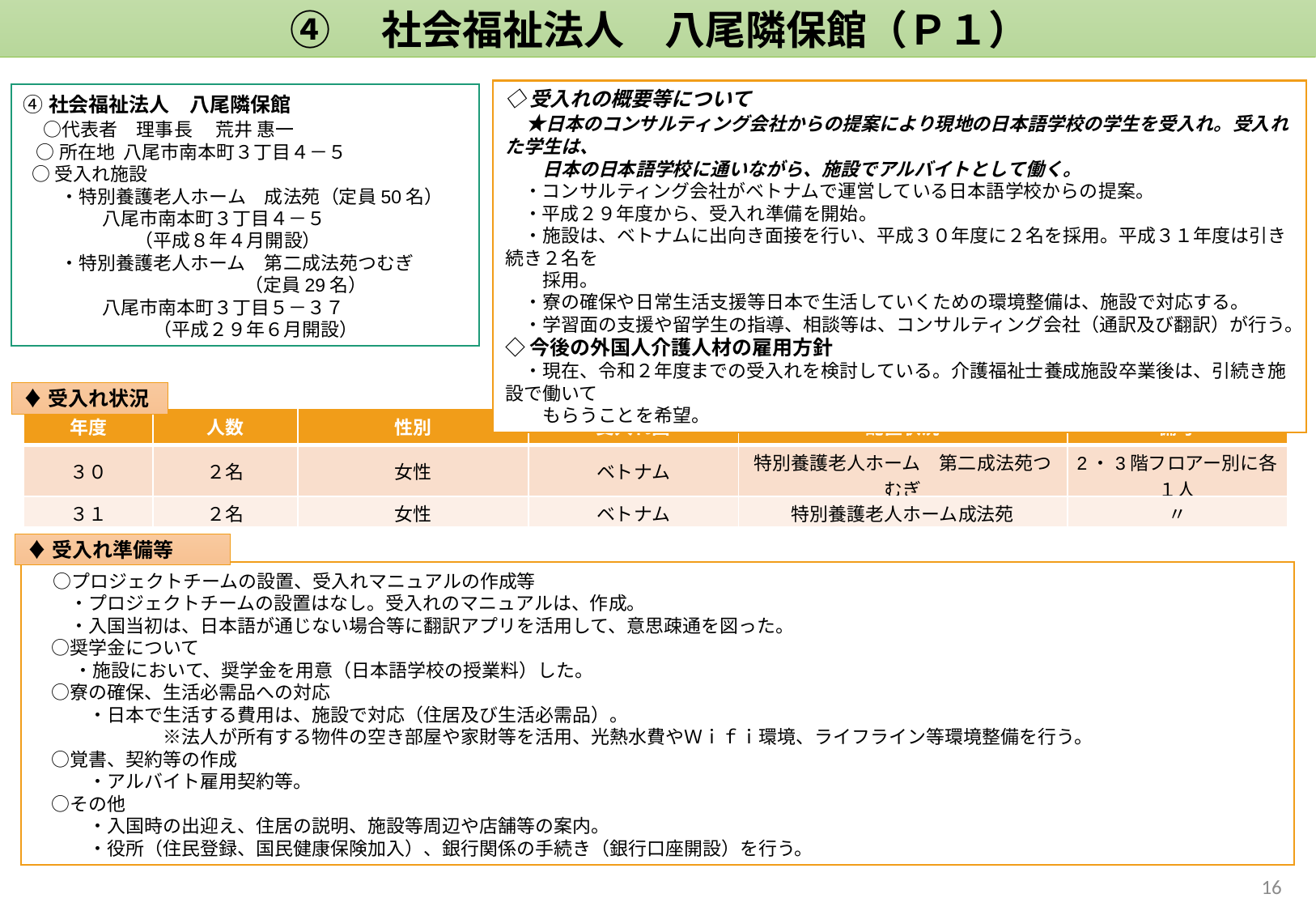

④　社会福祉法人　八尾隣保館（Ｐ１）
◇受入れの概要等について
　★日本のコンサルティング会社からの提案により現地の日本語学校の学生を受入れ。受入れた学生は、
　　日本の日本語学校に通いながら、施設でアルバイトとして働く。
　・コンサルティング会社がベトナムで運営している日本語学校からの提案。
　・平成２９年度から、受入れ準備を開始。
　・施設は、ベトナムに出向き面接を行い、平成３０年度に２名を採用。平成３１年度は引き続き２名を
　　採用。
　・寮の確保や日常生活支援等日本で生活していくための環境整備は、施設で対応する。
　・学習面の支援や留学生の指導、相談等は、コンサルティング会社（通訳及び翻訳）が行う。
◇今後の外国人介護人材の雇用方針
　・現在、令和２年度までの受入れを検討している。介護福祉士養成施設卒業後は、引続き施設で働いて
　　もらうことを希望。

④社会福祉法人　八尾隣保館
　○代表者　理事長 　荒井 惠一
   ○所在地  八尾市南本町３丁目４－５
  ○受入れ施設
　　・特別養護老人ホーム　成法苑（定員50名）
　　　 　八尾市南本町３丁目４－５
　　　　　　（平成８年４月開設）
　　・特別養護老人ホーム　第二成法苑つむぎ
                                                   （定員29名）
　　　 　八尾市南本町３丁目５－３７
　　　　　　　（平成２９年６月開設）

♦受入れ状況
| 年度 | 人数 | 性別 | 受入れ国 | 配置状況 | 備考 |
| --- | --- | --- | --- | --- | --- |
| ３０ | ２名 | 女性 | ベトナム | 特別養護老人ホーム　第二成法苑つむぎ | 2・3階フロアー別に各１人 |
| ３１ | ２名 | 女性 | ベトナム | 特別養護老人ホーム成法苑 | 〃 |
♦受入れ準備等
　○プロジェクトチームの設置、受入れマニュアルの作成等
　　・プロジェクトチームの設置はなし。受入れのマニュアルは、作成。
　　・入国当初は、日本語が通じない場合等に翻訳アプリを活用して、意思疎通を図った。
　○奨学金について
　 　・施設において、奨学金を用意（日本語学校の授業料）した。
　○寮の確保、生活必需品への対応
　　　・日本で生活する費用は、施設で対応（住居及び生活必需品）。
　　　　　　　※法人が所有する物件の空き部屋や家財等を活用、光熱水費やＷｉｆｉ環境、ライフライン等環境整備を行う。
　○覚書、契約等の作成
　　　・アルバイト雇用契約等。
　○その他
　　　・入国時の出迎え、住居の説明、施設等周辺や店舗等の案内。
　　　・役所（住民登録、国民健康保険加入）、銀行関係の手続き（銀行口座開設）を行う。
16